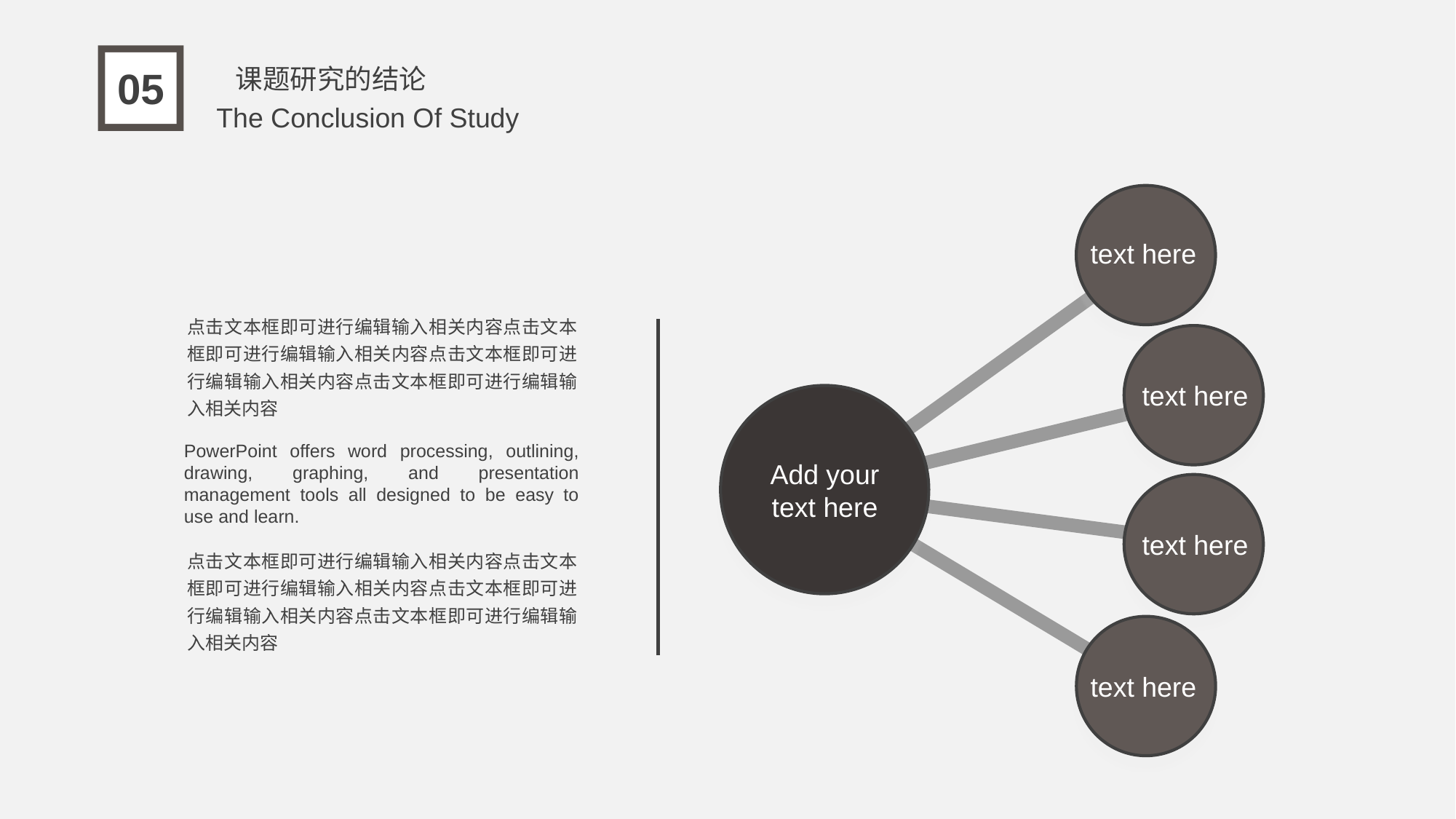

课题研究的结论

05
The Conclusion Of Study

text here

点击文本框即可进行编辑输入相关内容点击文本框即可进行编辑输入相关内容点击文本框即可进行编辑输入相关内容点击文本框即可进行编辑输入相关内容

text here

PowerPoint offers word processing, outlining, drawing, graphing, and presentation management tools all designed to be easy to use and learn.
Add your text here

text here
点击文本框即可进行编辑输入相关内容点击文本框即可进行编辑输入相关内容点击文本框即可进行编辑输入相关内容点击文本框即可进行编辑输入相关内容

text here